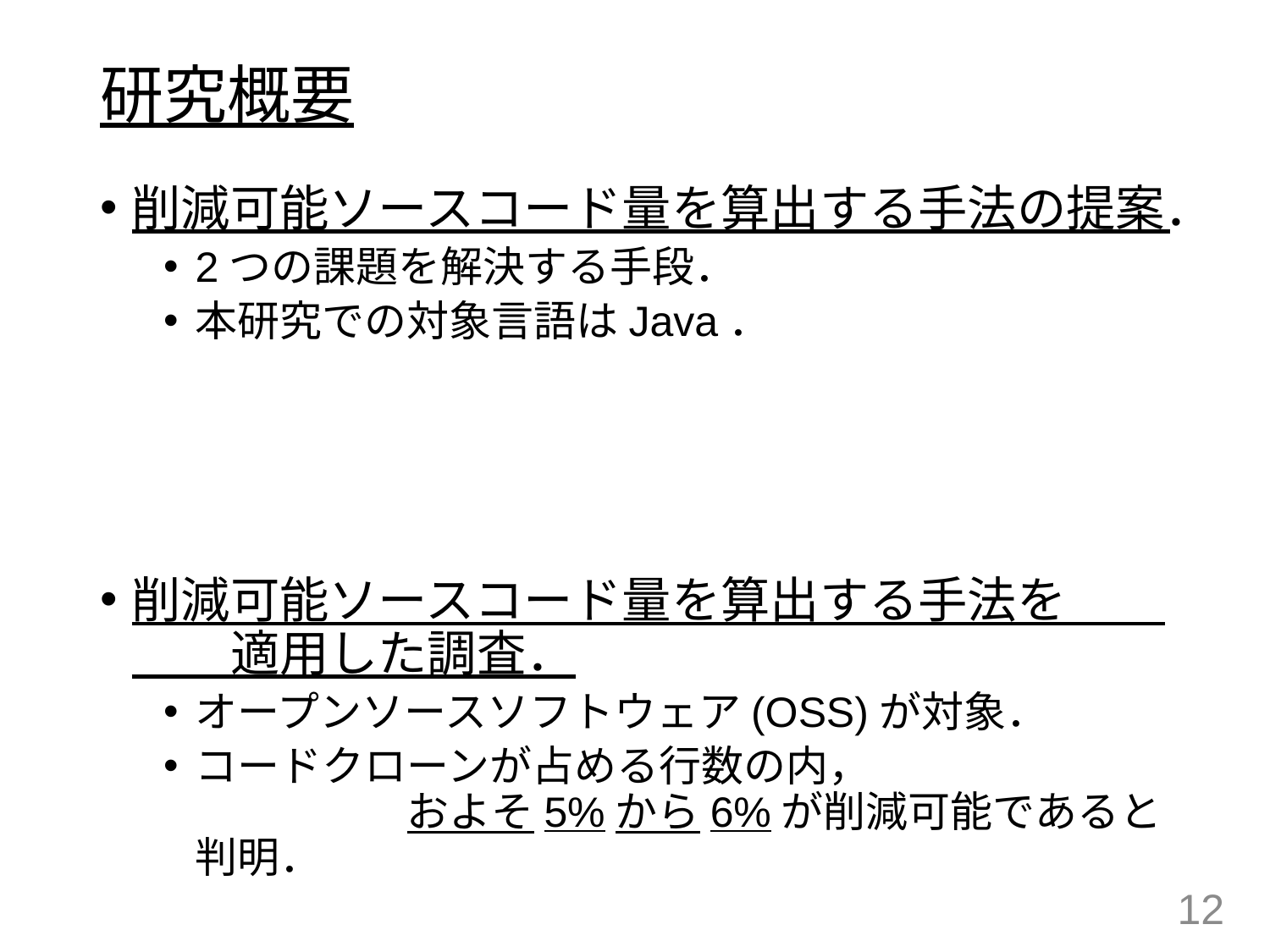

# 研究概要
削減可能ソースコード量を算出する手法の提案．
2つの課題を解決する手段．
本研究での対象言語はJava．

削減可能ソースコード量を算出する手法を　　　　適用した調査．
オープンソースソフトウェア(OSS)が対象．
コードクローンが占める行数の内，　　　　　　　　　　　　およそ5%から6%が削減可能であると判明．
12